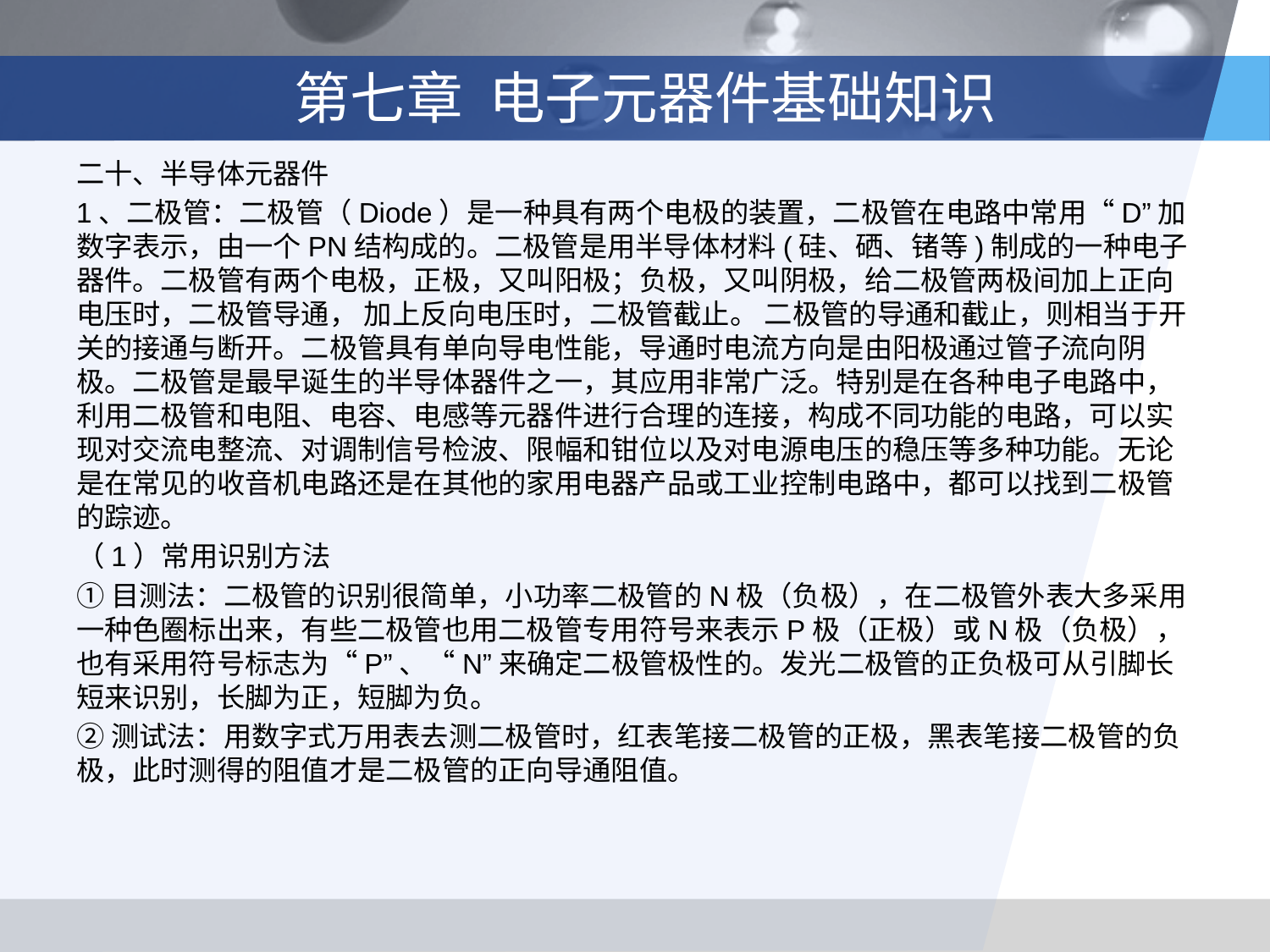

# 第七章  电子元器件基础知识
二十、半导体元器件
1、二极管：二极管（Diode）是一种具有两个电极的装置，二极管在电路中常用“D”加数字表示，由一个PN结构成的。二极管是用半导体材料(硅、硒、锗等)制成的一种电子器件。二极管有两个电极，正极，又叫阳极；负极，又叫阴极，给二极管两极间加上正向电压时，二极管导通， 加上反向电压时，二极管截止。 二极管的导通和截止，则相当于开关的接通与断开。二极管具有单向导电性能，导通时电流方向是由阳极通过管子流向阴极。二极管是最早诞生的半导体器件之一，其应用非常广泛。特别是在各种电子电路中，利用二极管和电阻、电容、电感等元器件进行合理的连接，构成不同功能的电路，可以实现对交流电整流、对调制信号检波、限幅和钳位以及对电源电压的稳压等多种功能。无论是在常见的收音机电路还是在其他的家用电器产品或工业控制电路中，都可以找到二极管的踪迹。
（1）常用识别方法
①目测法：二极管的识别很简单，小功率二极管的N极（负极），在二极管外表大多采用一种色圈标出来，有些二极管也用二极管专用符号来表示P极（正极）或N极（负极），也有采用符号标志为“P”、“N”来确定二极管极性的。发光二极管的正负极可从引脚长短来识别，长脚为正，短脚为负。
②测试法：用数字式万用表去测二极管时，红表笔接二极管的正极，黑表笔接二极管的负极，此时测得的阻值才是二极管的正向导通阻值。